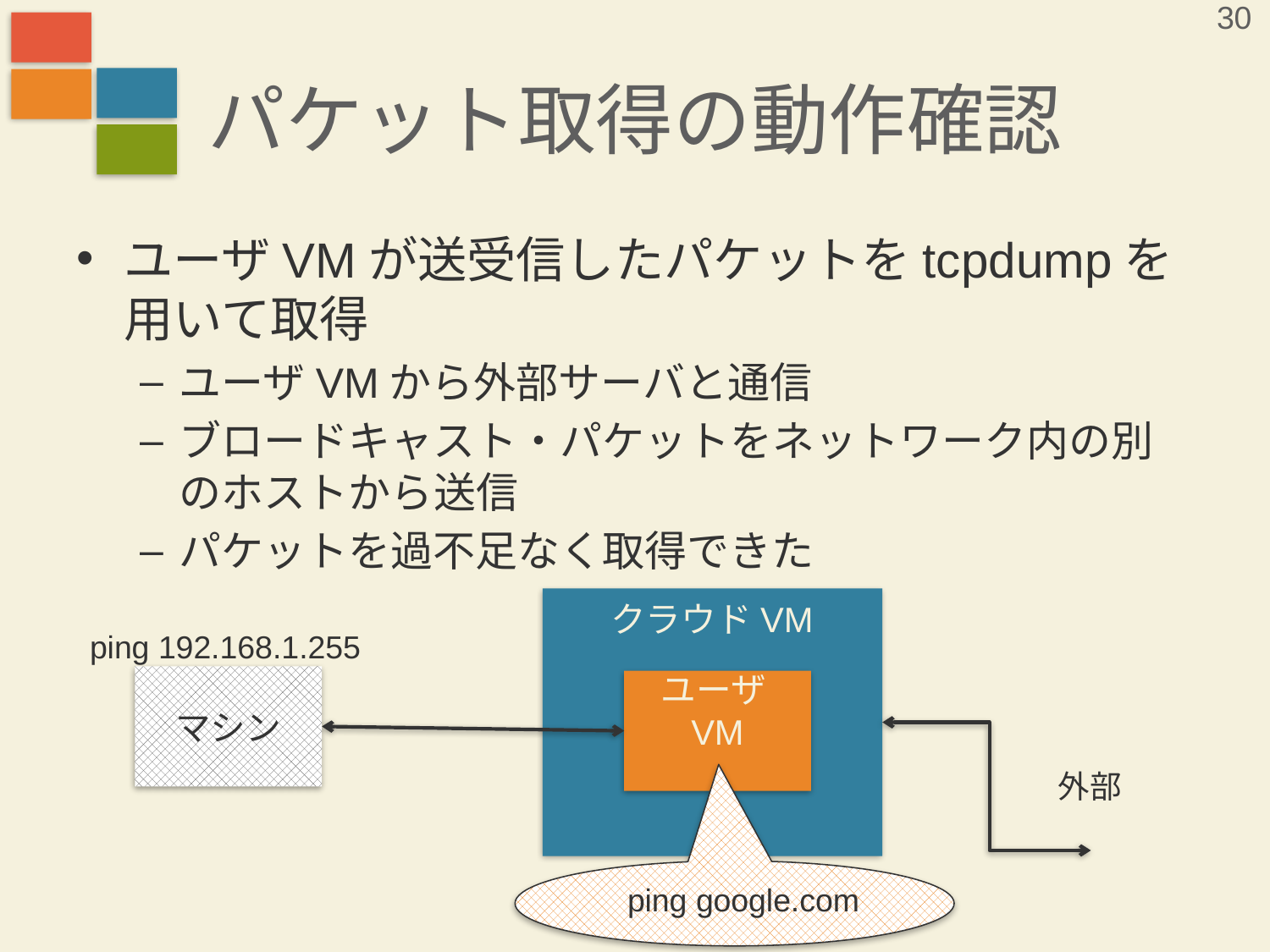

30
# パケット取得の動作確認
ユーザVMが送受信したパケットをtcpdumpを用いて取得
ユーザVMから外部サーバと通信
ブロードキャスト・パケットをネットワーク内の別のホストから送信
パケットを過不足なく取得できた

クラウドVM
ping 192.168.1.255
マシン
ユーザVM

外部

ping google.com